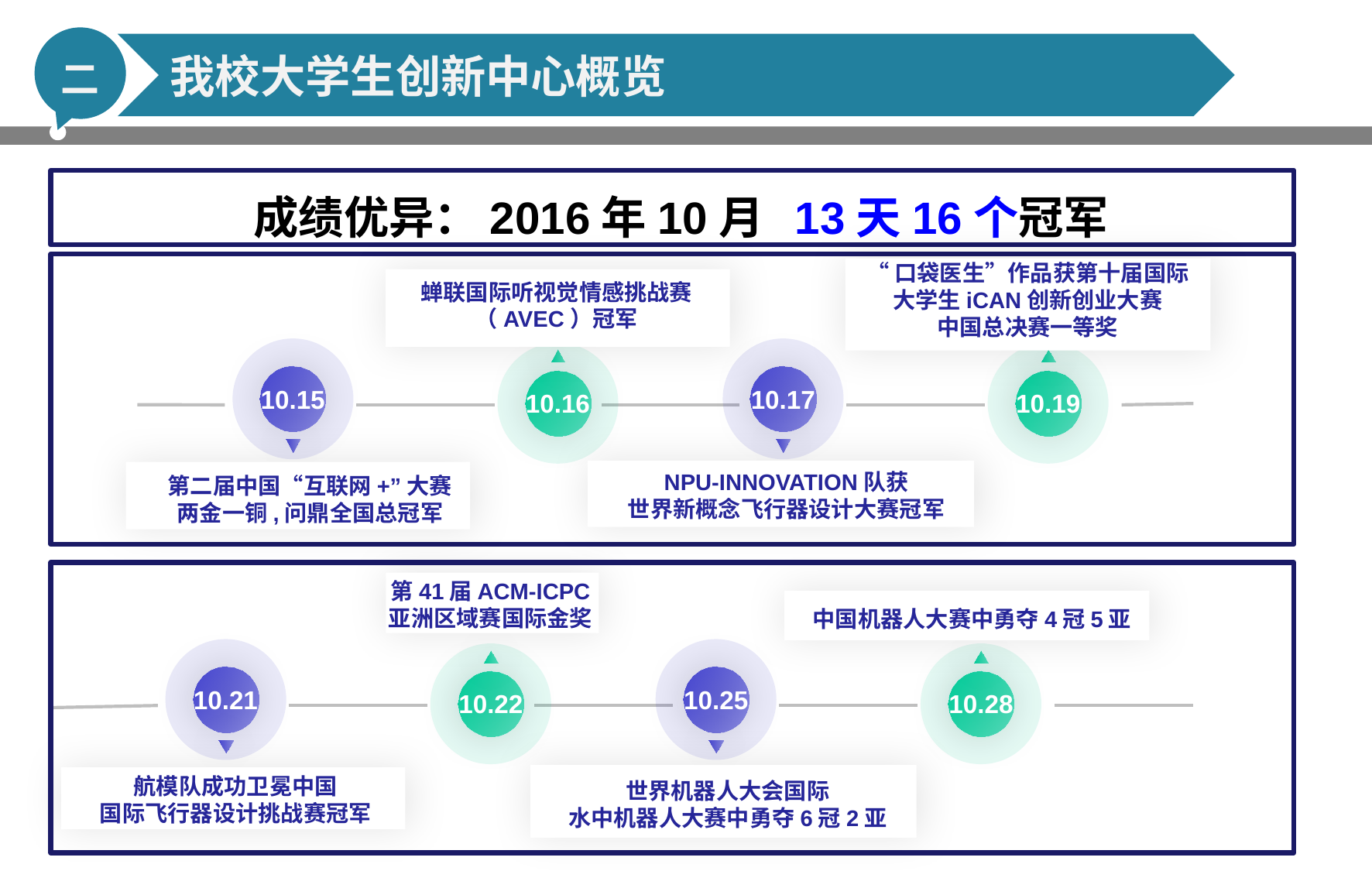

二
我校大学生创新中心概览

成绩优异：2016年10月  13天16个冠军
“口袋医生”作品获第十届国际
大学生iCAN创新创业大赛
中国总决赛一等奖

蝉联国际听视觉情感挑战赛
（AVEC）冠军

10.15

10.17

10.19

10.16

NPU-INNOVATION队获
世界新概念飞行器设计大赛冠军
第二届中国“互联网+”大赛
两金一铜,问鼎全国总冠军

第41届ACM-ICPC
亚洲区域赛国际金奖

中国机器人大赛中勇夺4冠5亚

10.21

10.25

10.28

10.22

航模队成功卫冕中国
国际飞行器设计挑战赛冠军

世界机器人大会国际
水中机器人大赛中勇夺6冠2亚